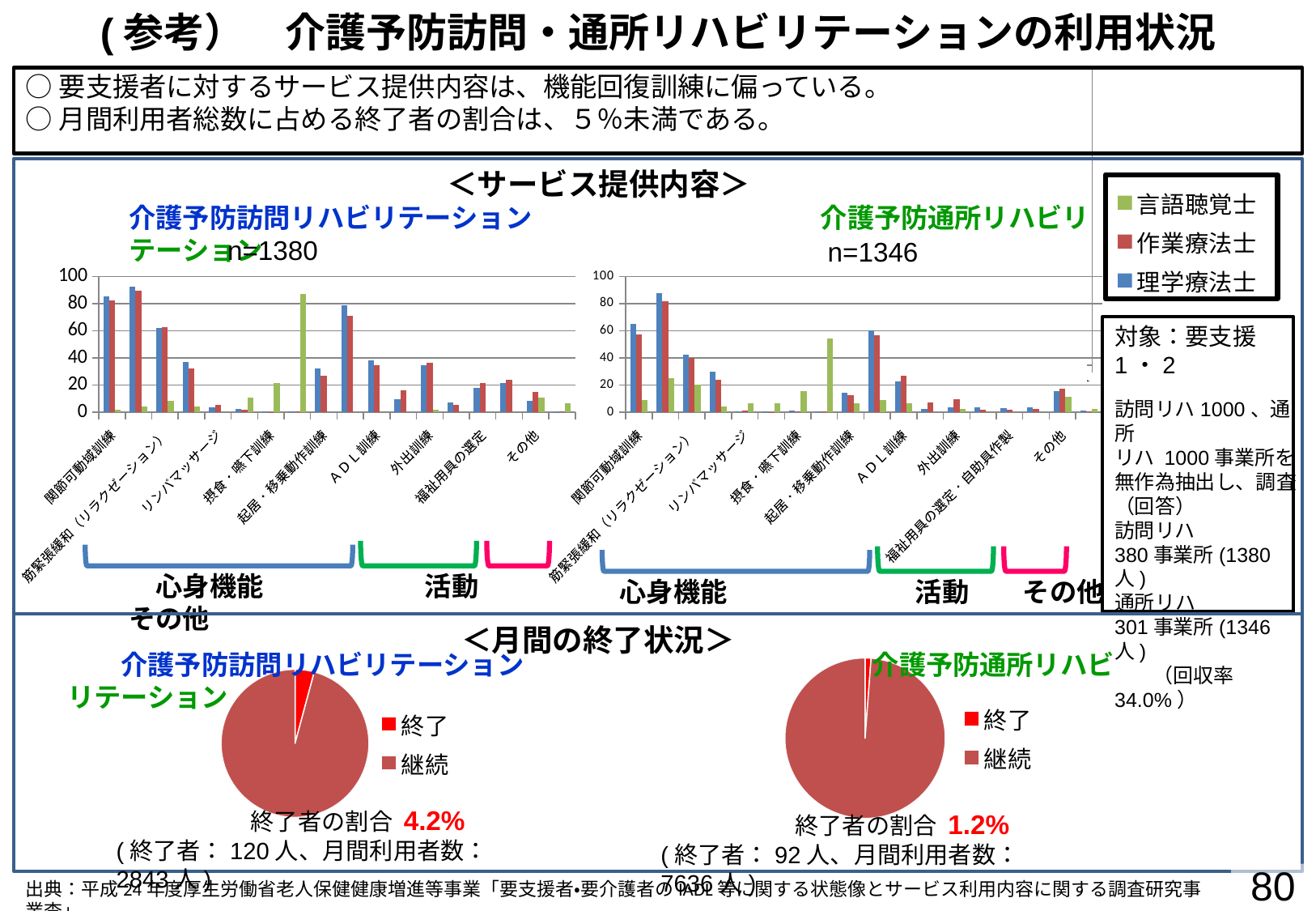

(参考）　介護予防訪問・通所リハビリテーションの利用状況

### Chart

| Category | 理学療法士 | 作業療法士 | 言語聴覚士 |
|---|---|---|---|
| 関節可動域訓練 | 85.29139685476412 | 82.47191011235955 | 2.127659574468085 |
| 筋力増強訓練 | 92.78445883441259 | 89.43820224719101 | 4.25531914893617 |
| 筋緊張緩和（リラクゼーション） | 62.07215541165587 | 62.92134831460674 | 8.51063829787234 |
| マッサージ | 36.817761332099906 | 32.359550561797754 | 4.25531914893617 |
| リンパマッサージ | 3.7927844588344124 | 5.393258426966292 | 0.0 |
| 呼吸ケア・肺理学療法 | 2.497687326549491 | 2.0224719101123596 | 10.638297872340425 |
| 摂食・嚥下訓練 | 0.5550416281221091 | 0.22471910112359553 | 21.27659574468085 |
| 言語訓練 | 0.5550416281221091 | 0.8988764044943821 | 87.2340425531915 |
| 起居・移乗動作訓練 | 32.09990749306198 | 27.191011235955052 | 0.0 |
| 歩行訓練 | 79.0009250693802 | 71.01123595505618 | 0.0 |
| ＡＤＬ訓練 | 38.11285846438483 | 34.60674157303371 | 0.0 |
| 家事動作訓練 | 9.528214616096207 | 15.955056179775282 | 0.0 |
| 外出訓練 | 34.41258094357077 | 36.40449438202247 | 2.127659574468085 |
| 補装具のチェック | 7.030527289546716 | 5.393258426966292 | 0.0 |
| 福祉用具の選定 | 17.946345975948198 | 21.79775280898876 | 0.0 |
| 住環境調整 | 21.27659574468085 | 23.820224719101123 | 0.0 |
| その他 | 8.695652173913043 | 15.056179775280897 | 10.638297872340425 |
| 無回答 | 0.09250693802035154 | 0.44943820224719105 | 6.382978723404255 |

○要支援者に対するサービス提供内容は、機能回復訓練に偏っている。
○月間利用者総数に占める終了者の割合は、５％未満である。

＜サービス提供内容＞
介護予防訪問リハビリテーション　　　　　　　　            介護予防通所リハビリテーション
n=1380
n=1346

### Chart

| Category | 理学療法士 | 作業療法士 | 言語聴覚士 |
|---|---|---|---|
| 関節可動域訓練 | 85.29139685476412 | 82.47191011235955 | 2.127659574468085 |
| 筋力増強訓練 | 92.78445883441259 | 89.43820224719101 | 4.25531914893617 |
| 筋緊張緩和（リラクゼーション） | 62.07215541165587 | 62.92134831460674 | 8.51063829787234 |
| マッサージ | 36.817761332099906 | 32.359550561797754 | 4.25531914893617 |
| リンパマッサージ | 3.7927844588344124 | 5.393258426966292 | 0.0 |
| 呼吸ケア・肺理学療法 | 2.497687326549491 | 2.0224719101123596 | 10.638297872340425 |
| 摂食・嚥下訓練 | 0.5550416281221091 | 0.22471910112359553 | 21.27659574468085 |
| 言語訓練 | 0.5550416281221091 | 0.8988764044943821 | 87.2340425531915 |
| 起居・移乗動作訓練 | 32.09990749306198 | 27.191011235955052 | 0.0 |
| 歩行訓練 | 79.0009250693802 | 71.01123595505618 | 0.0 |
| ＡＤＬ訓練 | 38.11285846438483 | 34.60674157303371 | 0.0 |
| 家事動作訓練 | 9.528214616096207 | 15.955056179775282 | 0.0 |
| 外出訓練 | 34.41258094357077 | 36.40449438202247 | 2.127659574468085 |
| 補装具のチェック | 7.030527289546716 | 5.393258426966292 | 0.0 |
| 福祉用具の選定 | 17.946345975948198 | 21.79775280898876 | 0.0 |
| 住環境調整 | 21.27659574468085 | 23.820224719101123 | 0.0 |
| その他 | 8.695652173913043 | 15.056179775280897 | 10.638297872340425 |
| 無回答 | 0.09250693802035154 | 0.44943820224719105 | 6.382978723404255 |

### Chart

| Category | 理学療法士 | 作業療法士 | 言語聴覚士 |
|---|---|---|---|
| 関節可動域訓練 | 64.90280777537797 | 57.20930232558139 | 9.090909090909092 |
| 筋力増強訓練 | 87.58099352051836 | 81.86046511627907 | 25.0 |
| 筋緊張緩和（リラクゼーション） | 42.22462203023758 | 40.0 | 20.454545454545457 |
| マッサージ | 30.021598272138228 | 23.72093023255814 | 4.545454545454546 |
| リンパマッサージ | 0.755939524838013 | 1.1627906976744187 | 6.8181818181818175 |
| 呼吸ケア・肺理学療法 | 0.6479481641468683 | 0.23255813953488372 | 6.8181818181818175 |
| 摂食・嚥下訓練 | 1.187904967602592 | 0.9302325581395349 | 15.909090909090908 |
| 言語訓練 | 0.6479481641468683 | 0.46511627906976744 | 54.54545454545454 |
| 起居・移乗動作訓練 | 14.578833693304535 | 12.790697674418606 | 6.8181818181818175 |
| 歩行訓練 | 60.259179265658744 | 56.97674418604651 | 9.090909090909092 |
| ＡＤＬ訓練 | 22.786177105831534 | 26.744186046511626 | 6.8181818181818175 |
| 家事動作訓練 | 2.375809935205184 | 7.209302325581396 | 0.0 |
| 外出訓練 | 3.6717062634989204 | 9.767441860465116 | 2.272727272727273 |
| 補装具のチェック | 3.455723542116631 | 1.627906976744186 | 0.0 |
| 福祉用具の選定・自助具作製 | 3.131749460043196 | 1.8604651162790697 | 0.0 |
| 住環境調整 | 3.5637149028077757 | 2.3255813953488373 | 0.0 |
| その他 | 15.766738660907128 | 17.441860465116278 | 11.363636363636363 |
| 無回答 | 1.079913606911447 | 0.6976744186046512 | 2.272727272727273 |
対象：要支援1・2

訪問リハ1000、通所
リハ 1000事業所を無作為抽出し、調査
（回答）
訪問リハ
380事業所(1380人)
通所リハ
301事業所(1346人)
   　（回収率34.0%）

　心身機能　　　　　　活動　　　その他

　心身機能　　　　　　　活動　　その他

＜月間の終了状況＞
　　介護予防訪問リハビリテーション　　　　　　　　　　             介護予防通所リハビリテーション

### Chart

| Category |  |
|---|---|
| 終了 | 1.2 |
| 継続 | 98.8 |

### Chart

| Category |  |
|---|---|
| 終了 | 4.2 |
| 継続 | 95.8 |
  　　　　　終了者の割合 4.2%
(終了者：120人、月間利用者数： 2843人)
  　　　　　終了者の割合 1.2%
(終了者：92人、月間利用者数： 7636人)
80
出典：平成24年度厚生労働省老人保健健康増進等事業「要支援者・要介護者のIADL等に関する状態像とサービス利用内容に関する調査研究事業査」